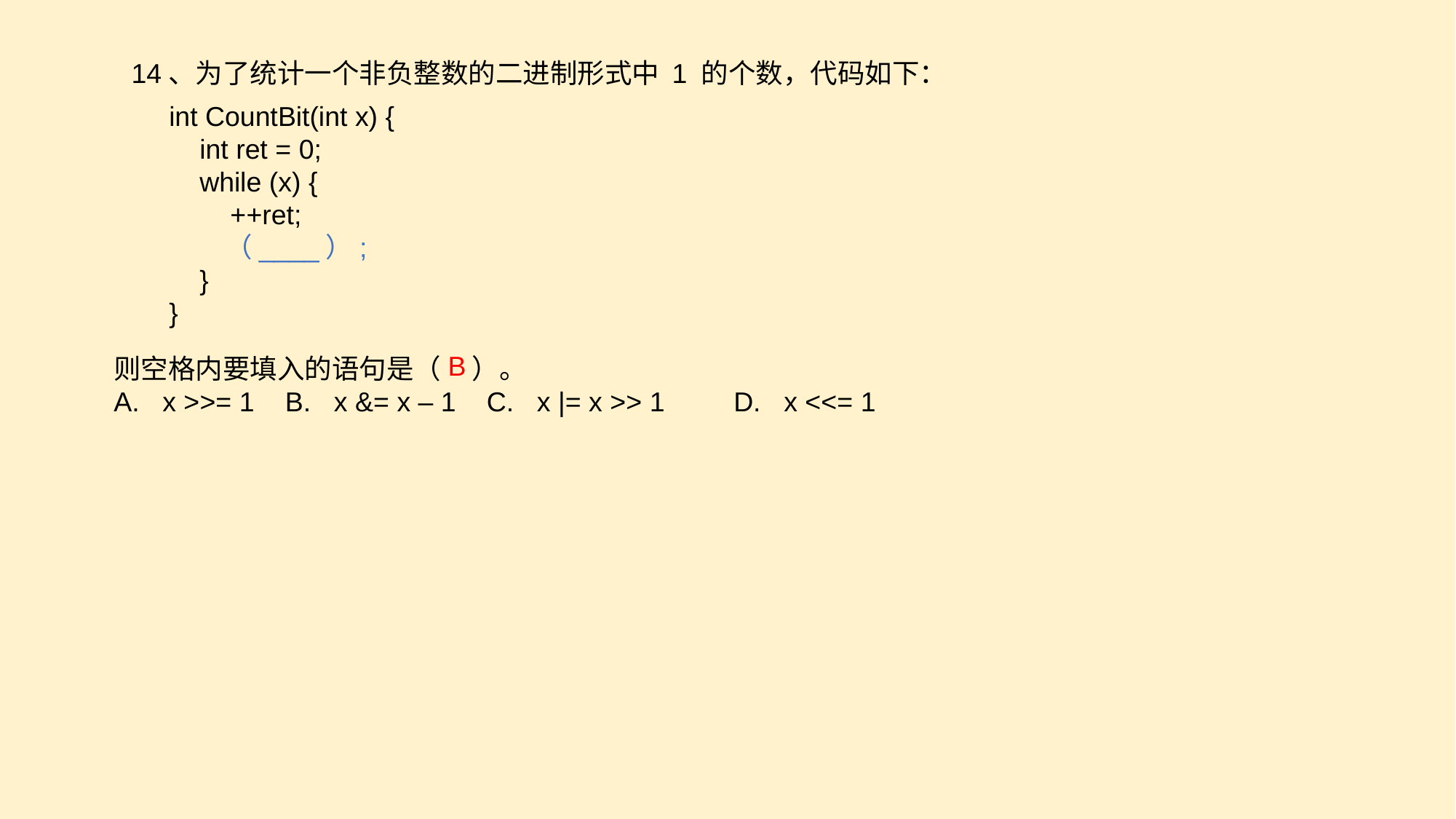

14、为了统计一个非负整数的二进制形式中 1 的个数，代码如下：
int CountBit(int x) {
    int ret = 0;
    while (x) {
        ++ret;
        （____）;
    }
}
B
则空格内要填入的语句是（     ）。
A.   x >>= 1    B.   x &= x – 1    C.   x |= x >> 1         D.   x <<= 1